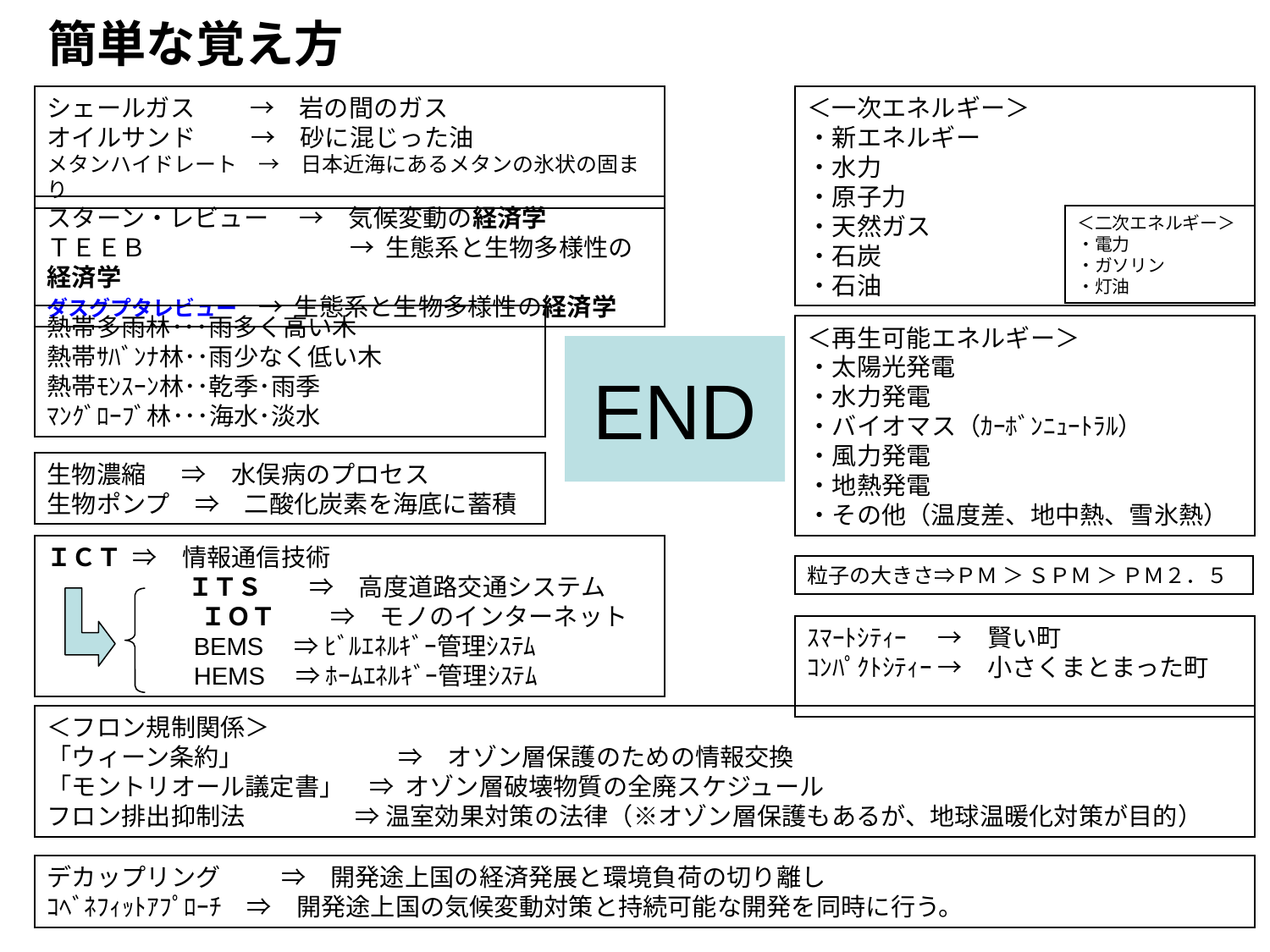

簡単な覚え方
シェールガス　　 →　岩の間のガス
オイルサンド　　 →　砂に混じった油
メタンハイドレート　→　日本近海にあるメタンの氷状の固まり
＜一次エネルギー＞
・新エネルギー
・水力
・原子力
・天然ガス
・石炭
・石油
＜二次エネルギー＞
・電力
・ガソリン
・灯油
スターン・レビュー 　→　気候変動の経済学
ＴＥＥＢ　　　　　　　 　→  生態系と生物多様性の経済学
ダスグプタレビュー　→  生態系と生物多様性の経済学
熱帯多雨林･･･雨多く高い木
熱帯ｻﾊﾞﾝﾅ林･･雨少なく低い木
熱帯ﾓﾝｽｰﾝ林･･乾季･雨季
ﾏﾝｸﾞﾛｰﾌﾞ林･･･海水･淡水
＜再生可能エネルギー＞
・太陽光発電
・水力発電
・バイオマス（ｶｰﾎﾞﾝﾆｭｰﾄﾗﾙ）
・風力発電
・地熱発電
・その他（温度差、地中熱、雪氷熱）
END
生物濃縮　  ⇒　水俣病のプロセス
生物ポンプ　⇒　二酸化炭素を海底に蓄積
ＩＣＴ  ⇒　情報通信技術
　　　　　   ＩＴＳ　    ⇒　高度道路交通システム
　　　　　　 ＩＯＴ　　 ⇒　モノのインターネット
　　　　　   BEMS　⇒ ﾋﾞﾙｴﾈﾙｷﾞｰ管理ｼｽﾃﾑ
　　　　　   HEMS　⇒ ﾎｰﾑｴﾈﾙｷﾞｰ管理ｼｽﾃﾑ

粒子の大きさ⇒ＰＭ ＞ ＳＰＭ ＞ ＰＭ２．５
ｽﾏｰﾄｼﾃｨｰ 　→　賢い町
ｺﾝﾊﾟｸﾄｼﾃｨｰ →　小さくまとまった町
＜フロン規制関係＞
「ウィーン条約」　　　　　　 ⇒　オゾン層保護のための情報交換
「モントリオール議定書」　⇒  オゾン層破壊物質の全廃スケジュール
フロン排出抑制法　　　  　⇒ 温室効果対策の法律（※オゾン層保護もあるが、地球温暖化対策が目的）
デカップリング　 　 ⇒　開発途上国の経済発展と環境負荷の切り離し
ｺﾍﾞﾈﾌｨｯﾄｱﾌﾟﾛｰﾁ　⇒　開発途上国の気候変動対策と持続可能な開発を同時に行う。